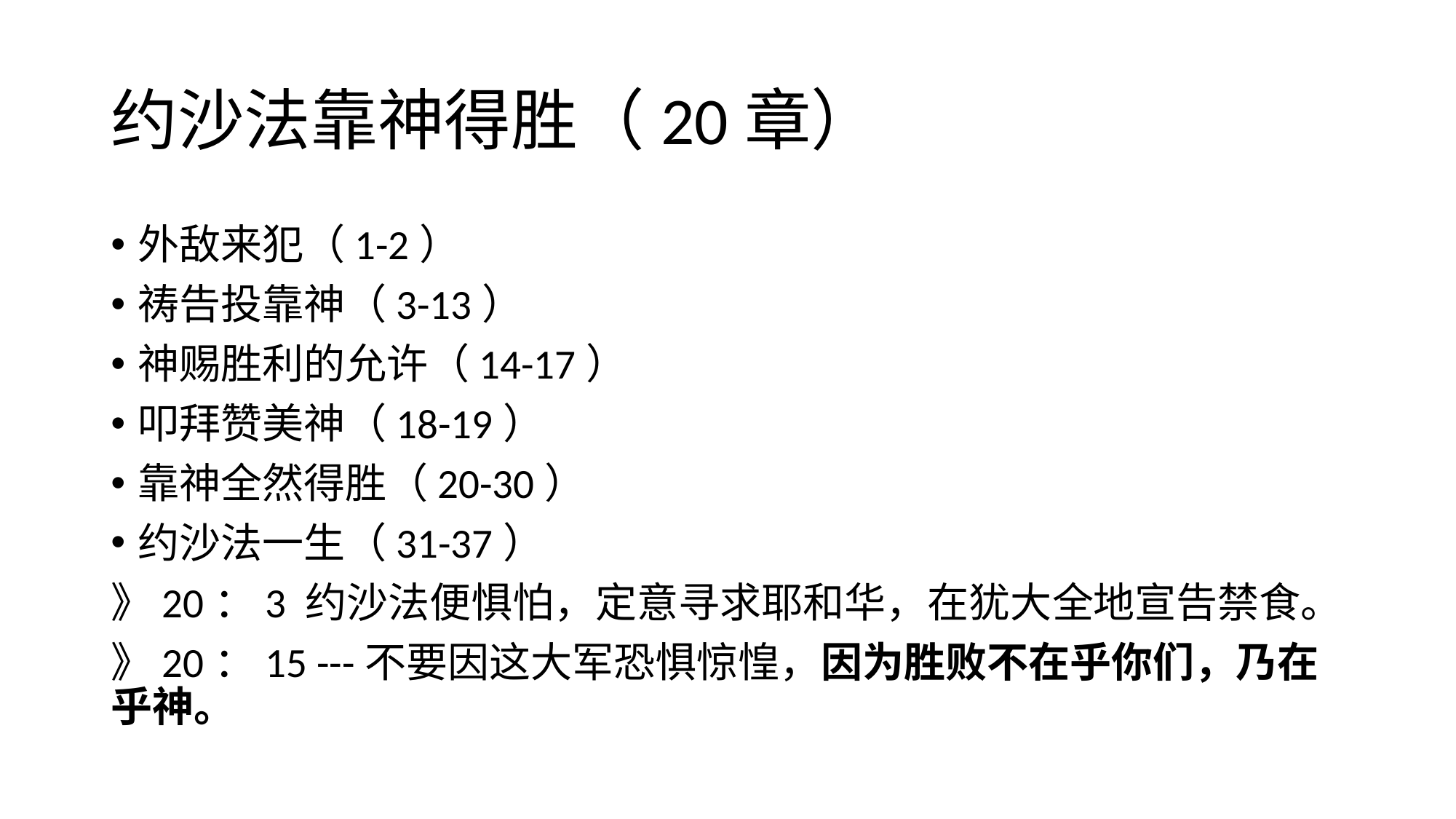

# 约沙法靠神得胜（20章）
外敌来犯（1-2）
祷告投靠神（3-13）
神赐胜利的允许（14-17）
叩拜赞美神（18-19）
靠神全然得胜（20-30）
约沙法一生（31-37）
》20：3 约沙法便惧怕，定意寻求耶和华，在犹大全地宣告禁食。
》20：15 ---不要因这大军恐惧惊惶，因为胜败不在乎你们，乃在乎神。